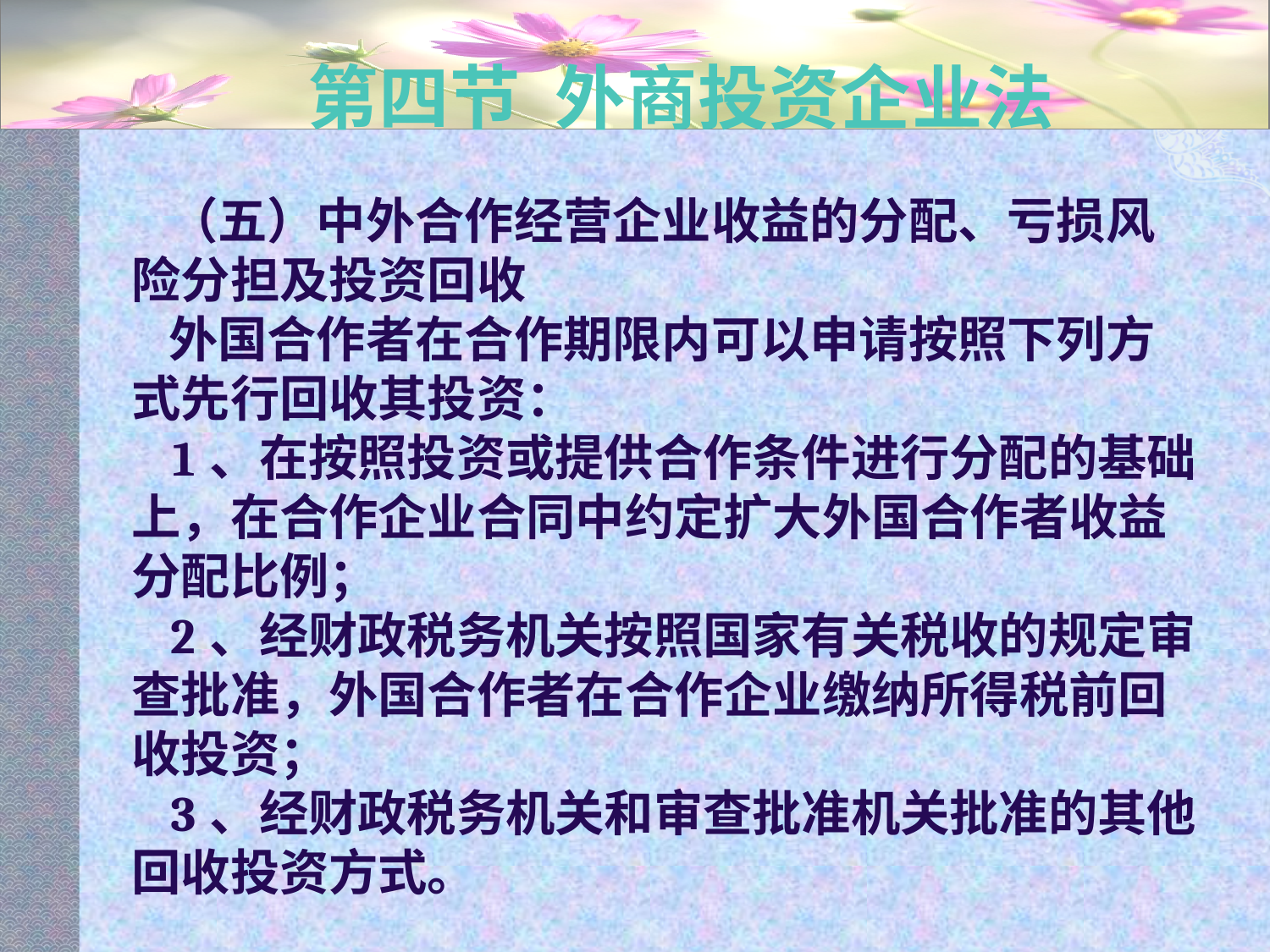

# 第四节  外商投资企业法
（五）中外合作经营企业收益的分配、亏损风险分担及投资回收
外国合作者在合作期限内可以申请按照下列方式先行回收其投资：
1、在按照投资或提供合作条件进行分配的基础上，在合作企业合同中约定扩大外国合作者收益分配比例；
2、经财政税务机关按照国家有关税收的规定审查批准，外国合作者在合作企业缴纳所得税前回收投资；
3、经财政税务机关和审查批准机关批准的其他回收投资方式。